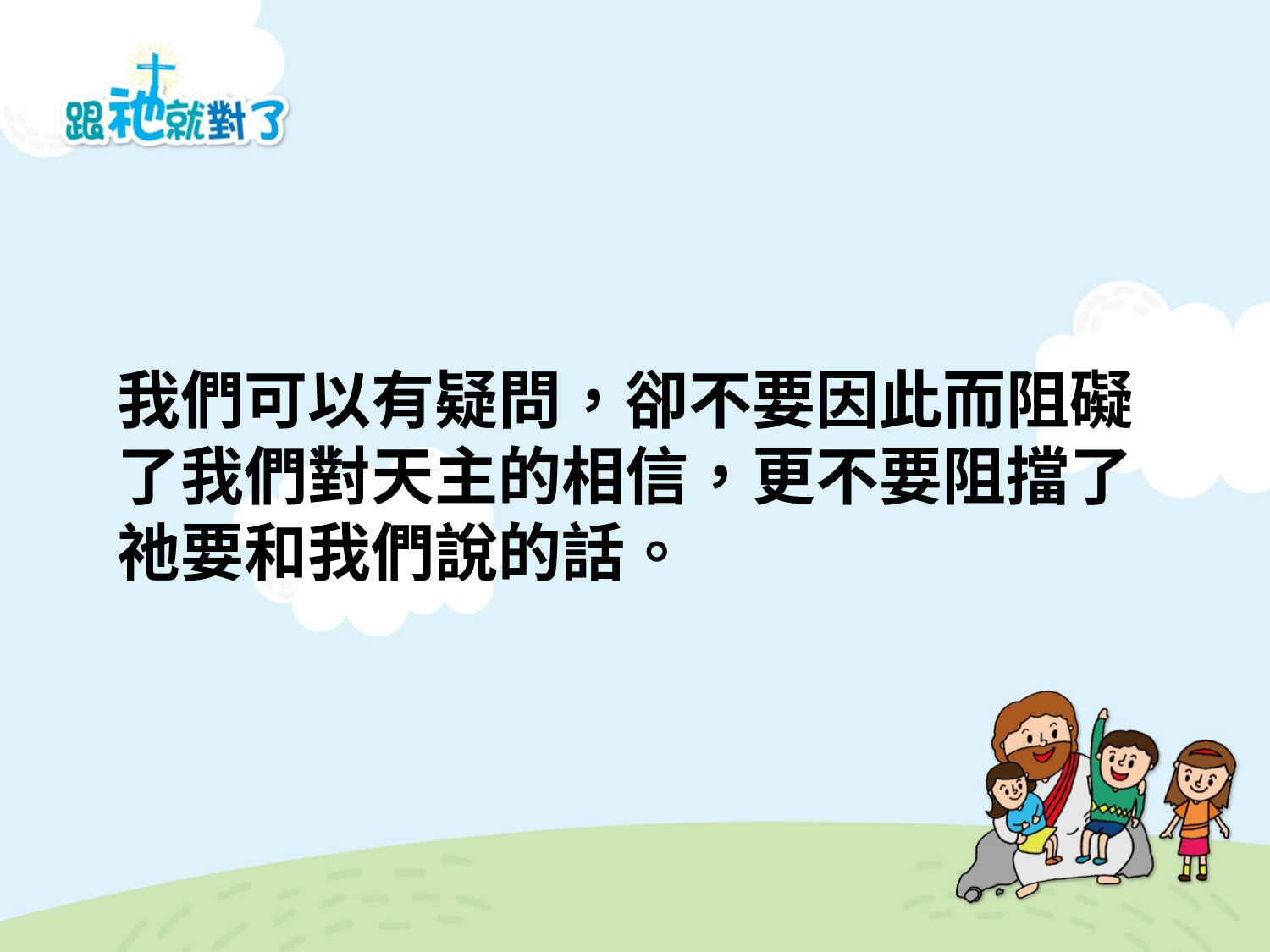

我們可以有疑問，卻不要因此而阻礙了我們對天主的相信，更不要阻擋了祂要和我們說的話。